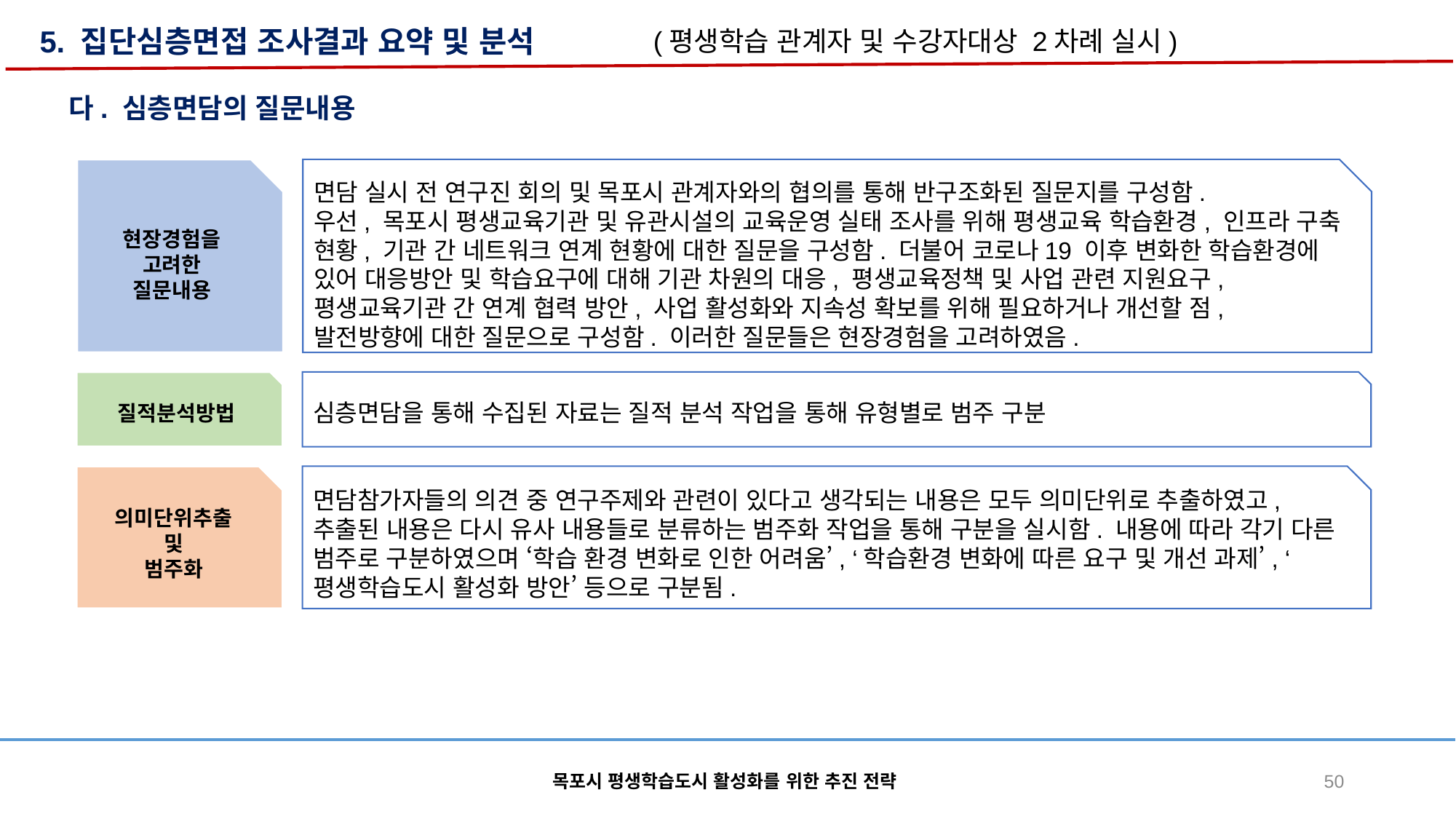

5. 집단심층면접 조사결과 요약 및 분석
(평생학습 관계자 및 수강자대상 2차례 실시)
다. 심층면담의 질문내용
현장경험을
고려한
질문내용
면담 실시 전 연구진 회의 및 목포시 관계자와의 협의를 통해 반구조화된 질문지를 구성함.
우선, 목포시 평생교육기관 및 유관시설의 교육운영 실태 조사를 위해 평생교육 학습환경, 인프라 구축 현황, 기관 간 네트워크 연계 현황에 대한 질문을 구성함. 더불어 코로나19 이후 변화한 학습환경에 있어 대응방안 및 학습요구에 대해 기관 차원의 대응, 평생교육정책 및 사업 관련 지원요구, 평생교육기관 간 연계 협력 방안, 사업 활성화와 지속성 확보를 위해 필요하거나 개선할 점, 발전방향에 대한 질문으로 구성함. 이러한 질문들은 현장경험을 고려하였음.
질적분석방법
심층면담을 통해 수집된 자료는 질적 분석 작업을 통해 유형별로 범주 구분
의미단위추출
및
범주화
면담참가자들의 의견 중 연구주제와 관련이 있다고 생각되는 내용은 모두 의미단위로 추출하였고, 추출된 내용은 다시 유사 내용들로 분류하는 범주화 작업을 통해 구분을 실시함. 내용에 따라 각기 다른 범주로 구분하였으며 ‘학습 환경 변화로 인한 어려움’, ‘학습환경 변화에 따른 요구 및 개선 과제’, ‘평생학습도시 활성화 방안’ 등으로 구분됨.
목포시 평생학습도시 활성화를 위한 추진 전략
50